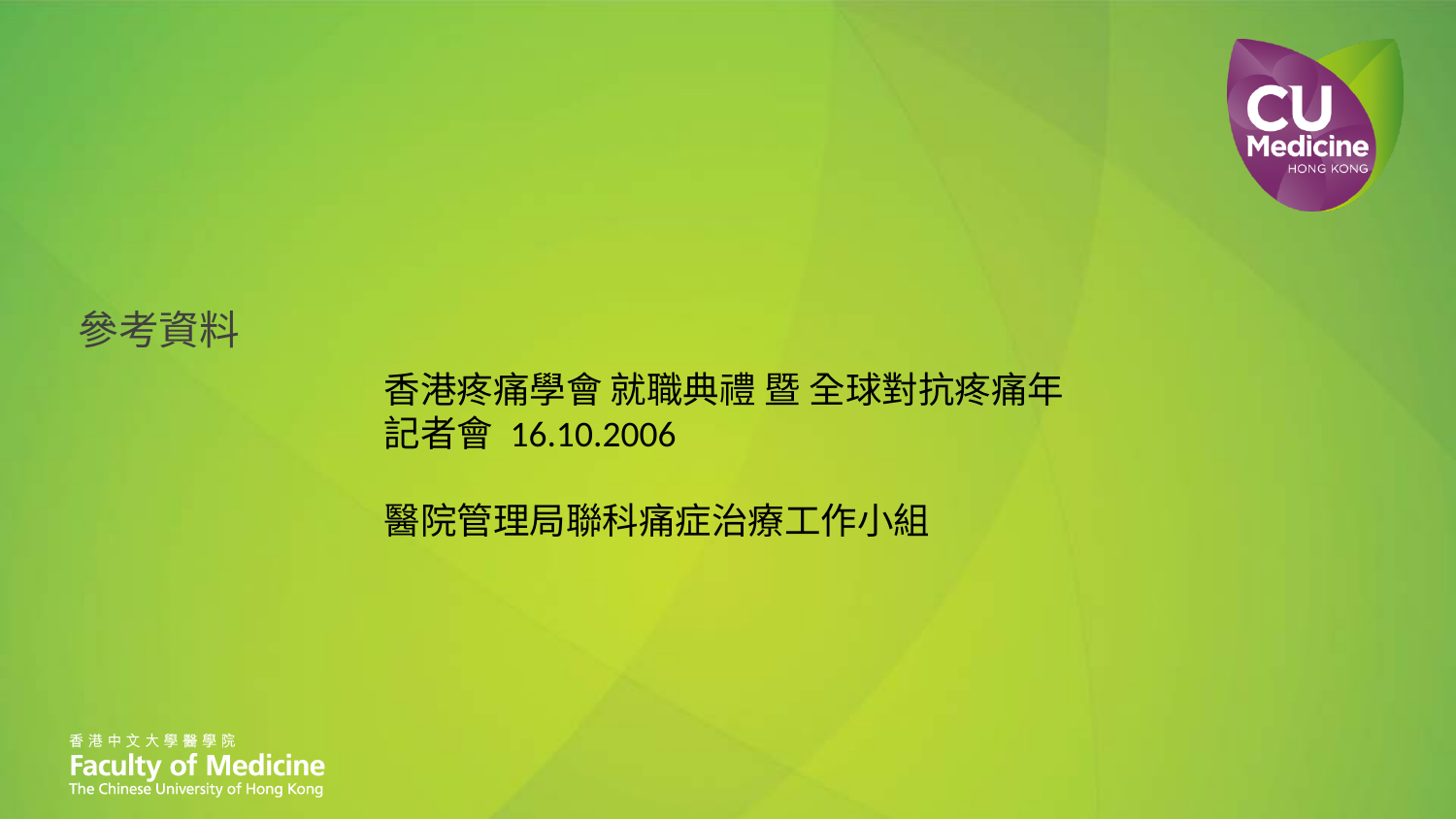

參考資料
#
香港疼痛學會 就職典禮 暨 全球對抗疼痛年 記者會 16.10.2006

醫院管理局聯科痛症治療工作小組